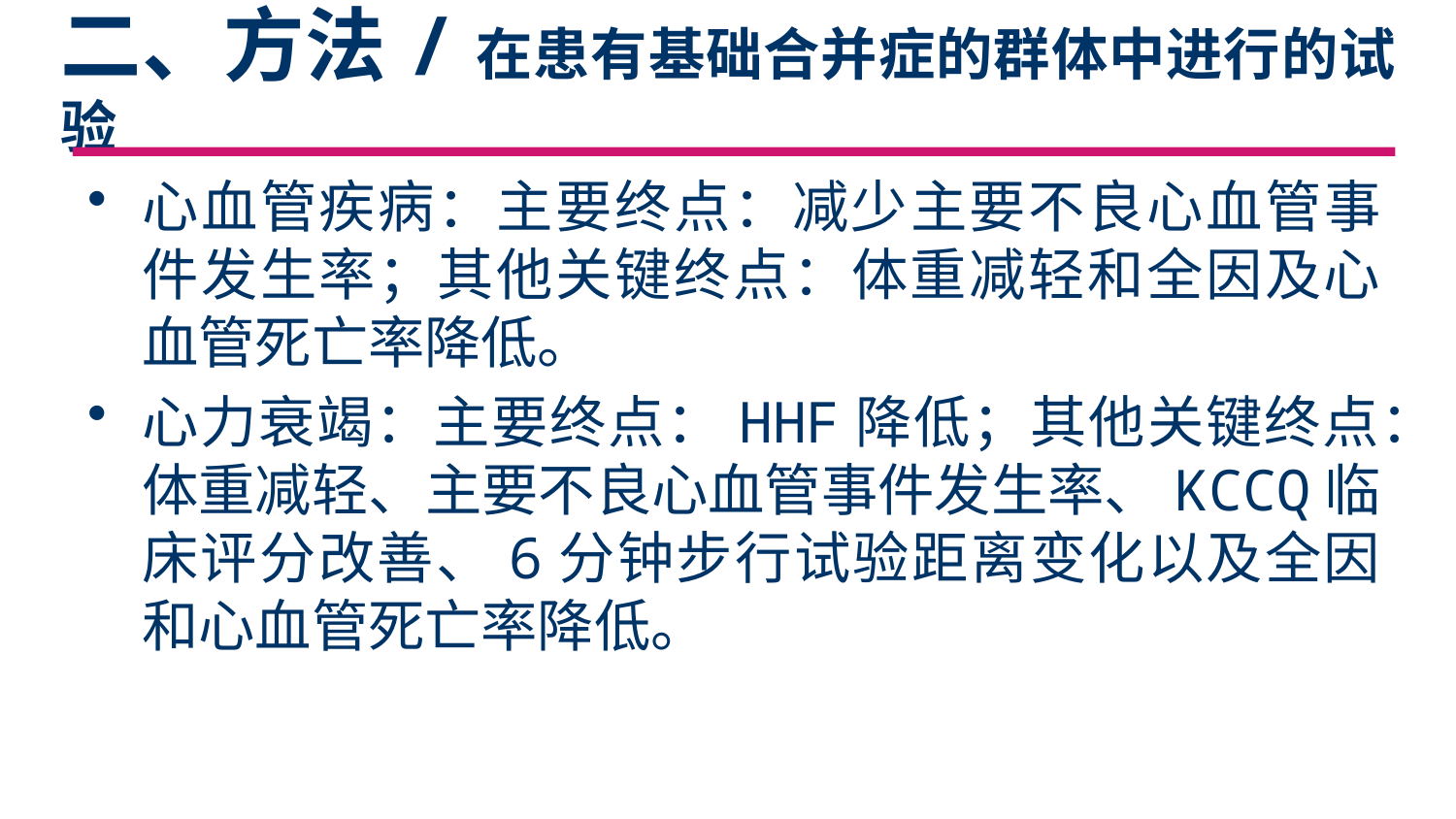

# 二、方法/在患有基础合并症的群体中进行的试验

心血管疾病：主要终点：减少主要不良心血管事件发生率；其他关键终点：体重减轻和全因及心血管死亡率降低。
心力衰竭：主要终点：HHF降低；其他关键终点：体重减轻、主要不良心血管事件发生率、KCCQ临床评分改善、6分钟步行试验距离变化以及全因和心血管死亡率降低。